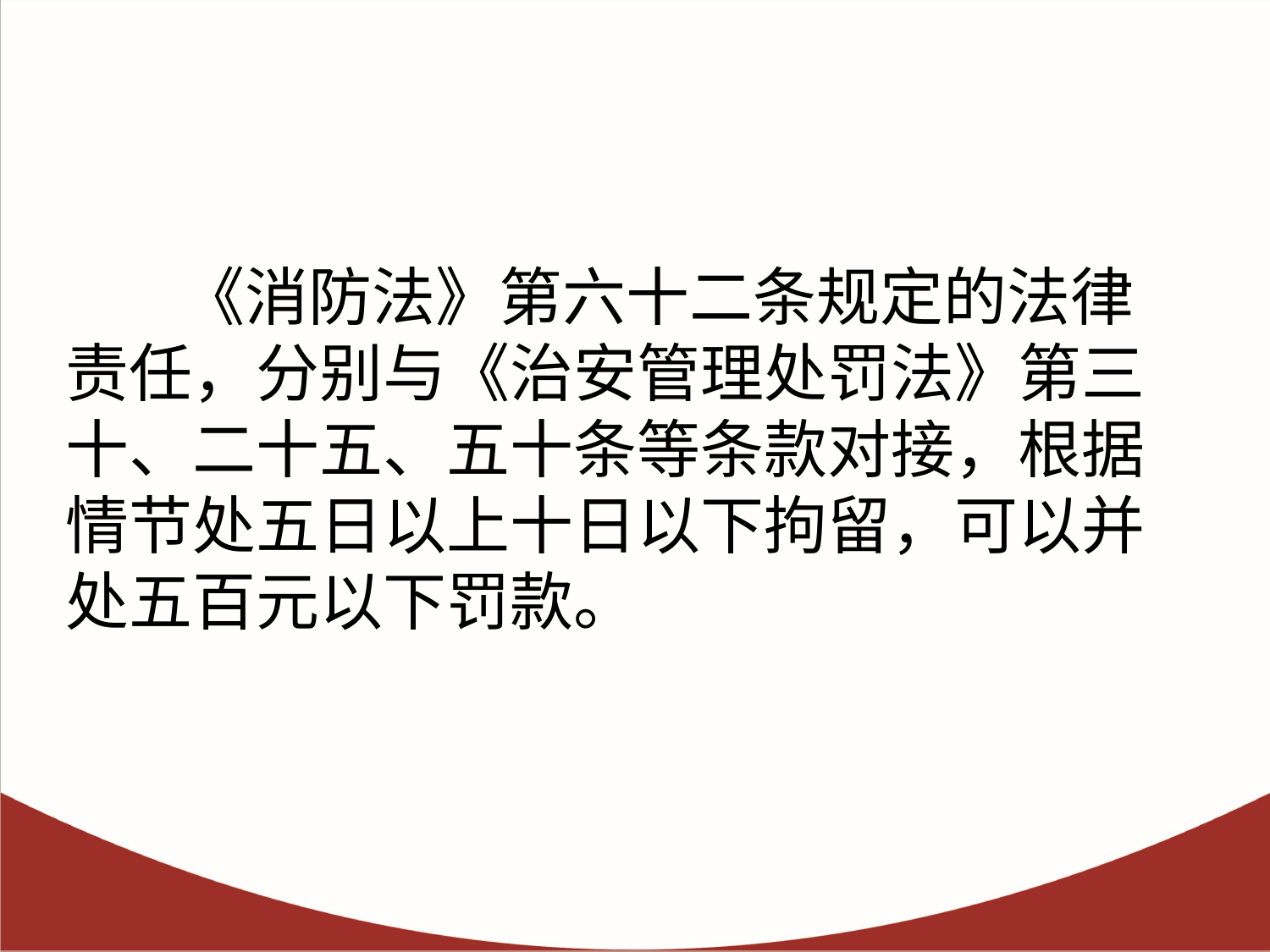

# 《消防法》第六十二条规定的法律责任，分别与《治安管理处罚法》第三十、二十五、五十条等条款对接，根据情节处五日以上十日以下拘留，可以并处五百元以下罚款。